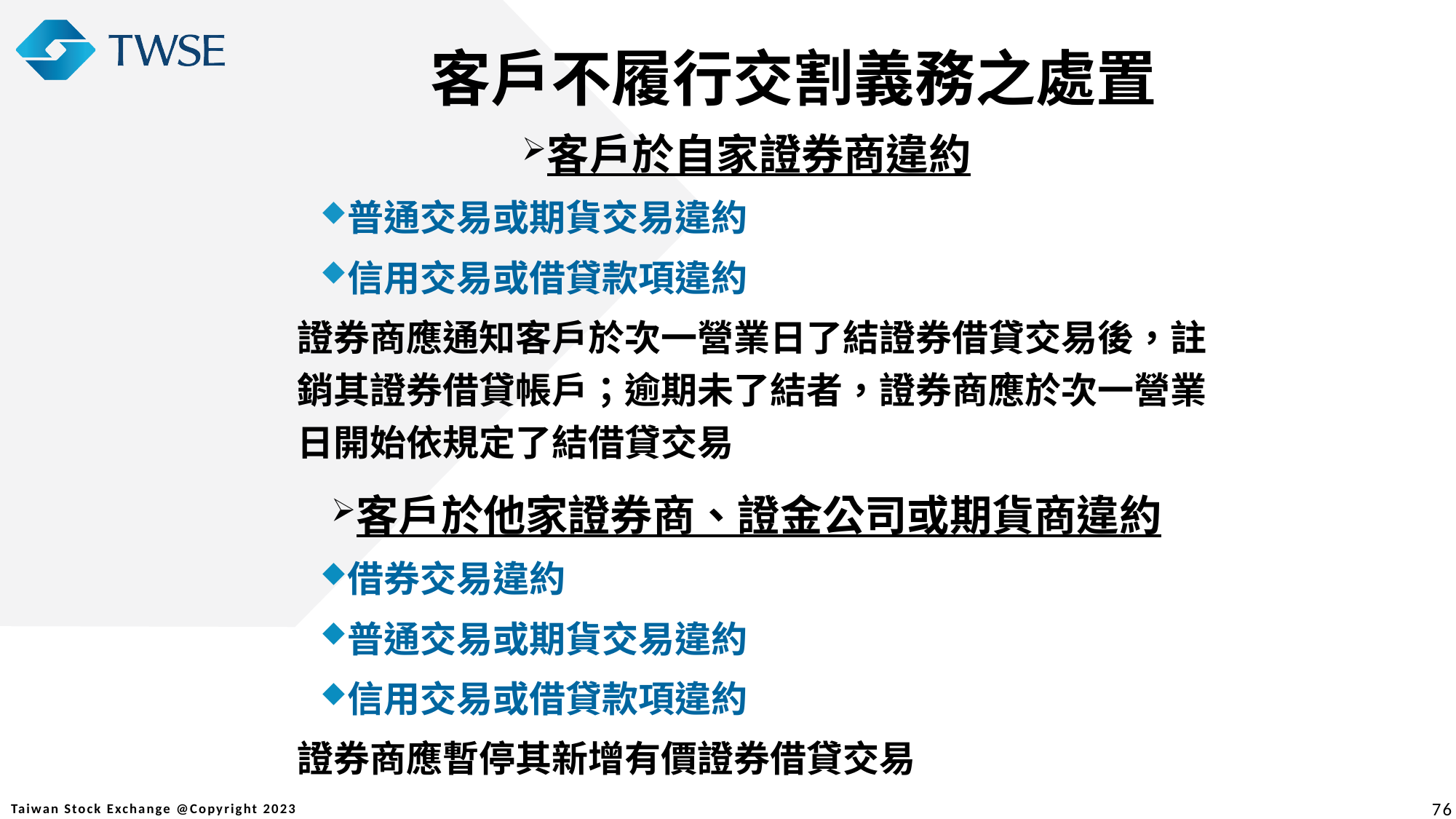

客戶不履行交割義務之處置
客戶於自家證券商違約
普通交易或期貨交易違約
信用交易或借貸款項違約
證券商應通知客戶於次一營業日了結證券借貸交易後，註銷其證券借貸帳戶；逾期未了結者，證券商應於次一營業日開始依規定了結借貸交易
客戶於他家證券商、證金公司或期貨商違約
借券交易違約
普通交易或期貨交易違約
信用交易或借貸款項違約
證券商應暫停其新增有價證券借貸交易

76